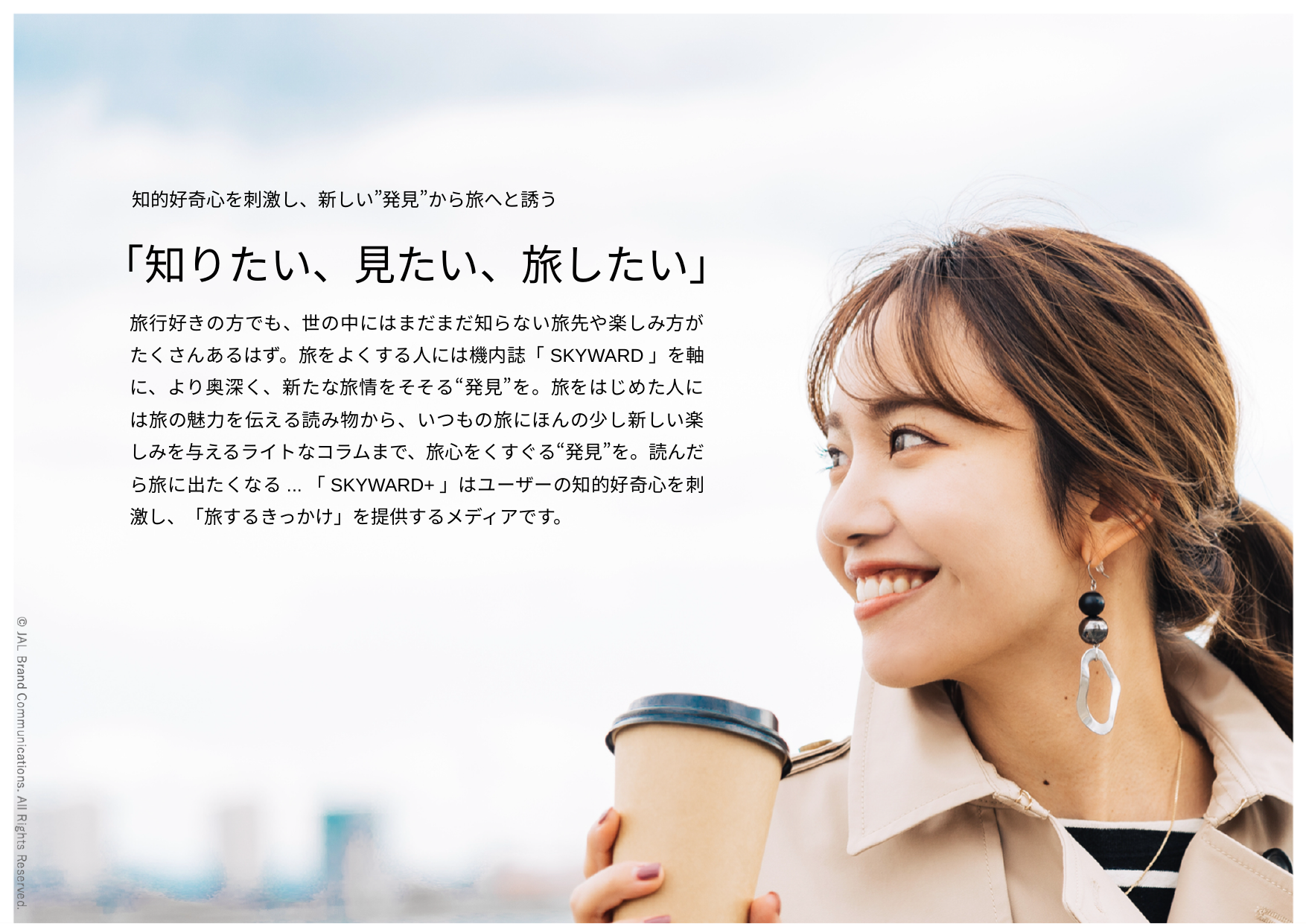

知的好奇心を刺激し、新しい”発見”から旅へと誘う
「知りたい、見たい、旅したい」
旅行好きの方でも、世の中にはまだまだ知らない旅先や楽しみ方がたくさんあるはず。旅をよくする人には機内誌「SKYWARD」を軸に、より奥深く、新たな旅情をそそる“発見”を。旅をはじめた人には旅の魅力を伝える読み物から、いつもの旅にほんの少し新しい楽しみを与えるライトなコラムまで、旅心をくすぐる“発見”を。読んだら旅に出たくなる...「SKYWARD+」はユーザーの知的好奇心を刺激し、「旅するきっかけ」を提供するメディアです。